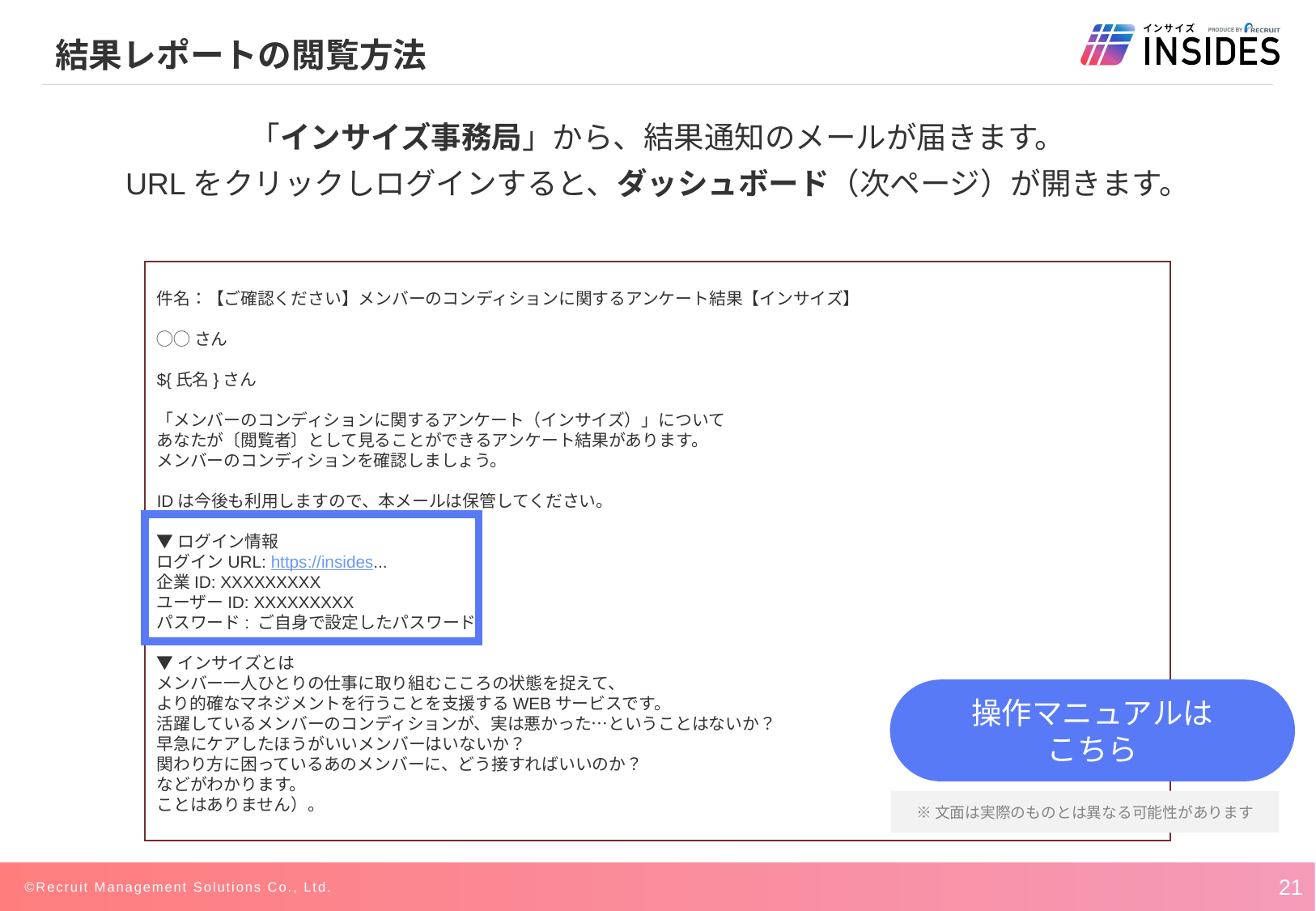

# 結果レポートの閲覧方法
「インサイズ事務局」から、結果通知のメールが届きます。
URLをクリックしログインすると、ダッシュボード（次ページ）が開きます。
件名：【ご確認ください】メンバーのコンディションに関するアンケート結果【インサイズ】

◯◯さん

${氏名}さん

「メンバーのコンディションに関するアンケート（インサイズ）」について
あなたが〔閲覧者〕として見ることができるアンケート結果があります。
メンバーのコンディションを確認しましょう。

IDは今後も利用しますので、本メールは保管してください。

▼ログイン情報
ログインURL: https://insides...
企業ID: XXXXXXXXX
ユーザーID: XXXXXXXXX
パスワード: ご自身で設定したパスワード

▼インサイズとは
メンバー一人ひとりの仕事に取り組むこころの状態を捉えて、
より的確なマネジメントを行うことを支援するWEBサービスです。
活躍しているメンバーのコンディションが、実は悪かった…ということはないか？
早急にケアしたほうがいいメンバーはいないか？
関わり方に困っているあのメンバーに、どう接すればいいのか？
などがわかります。
ことはありません）。

操作マニュアルは
こちら
※文面は実際のものとは異なる可能性があります